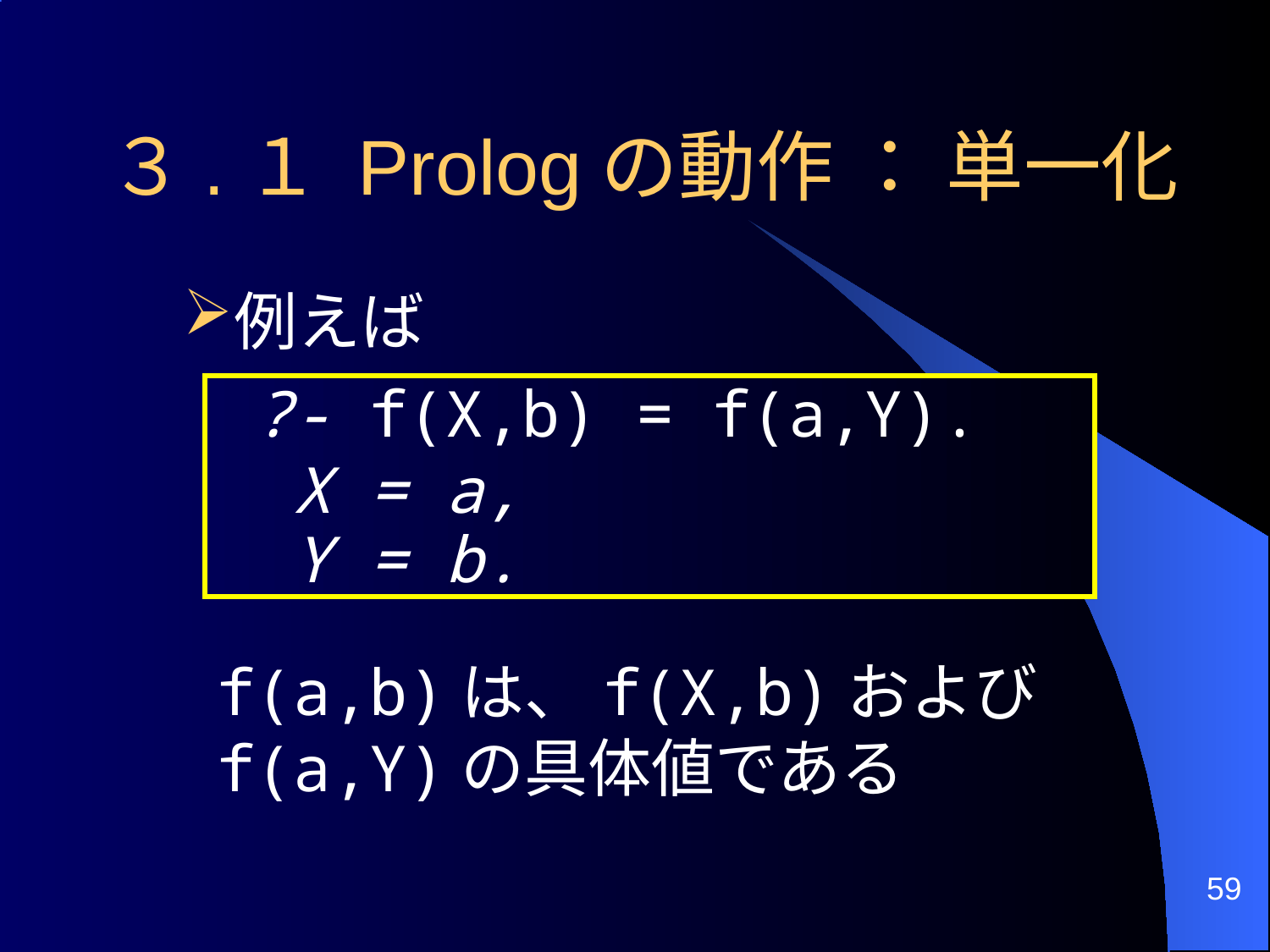

３.１ Prologの動作 ： 単一化
例えば
 ?- f(X,b) = f(a,Y).
  X = a,
  Y = b.
f(a,b)は、f(X,b)および f(a,Y)の具体値である
59